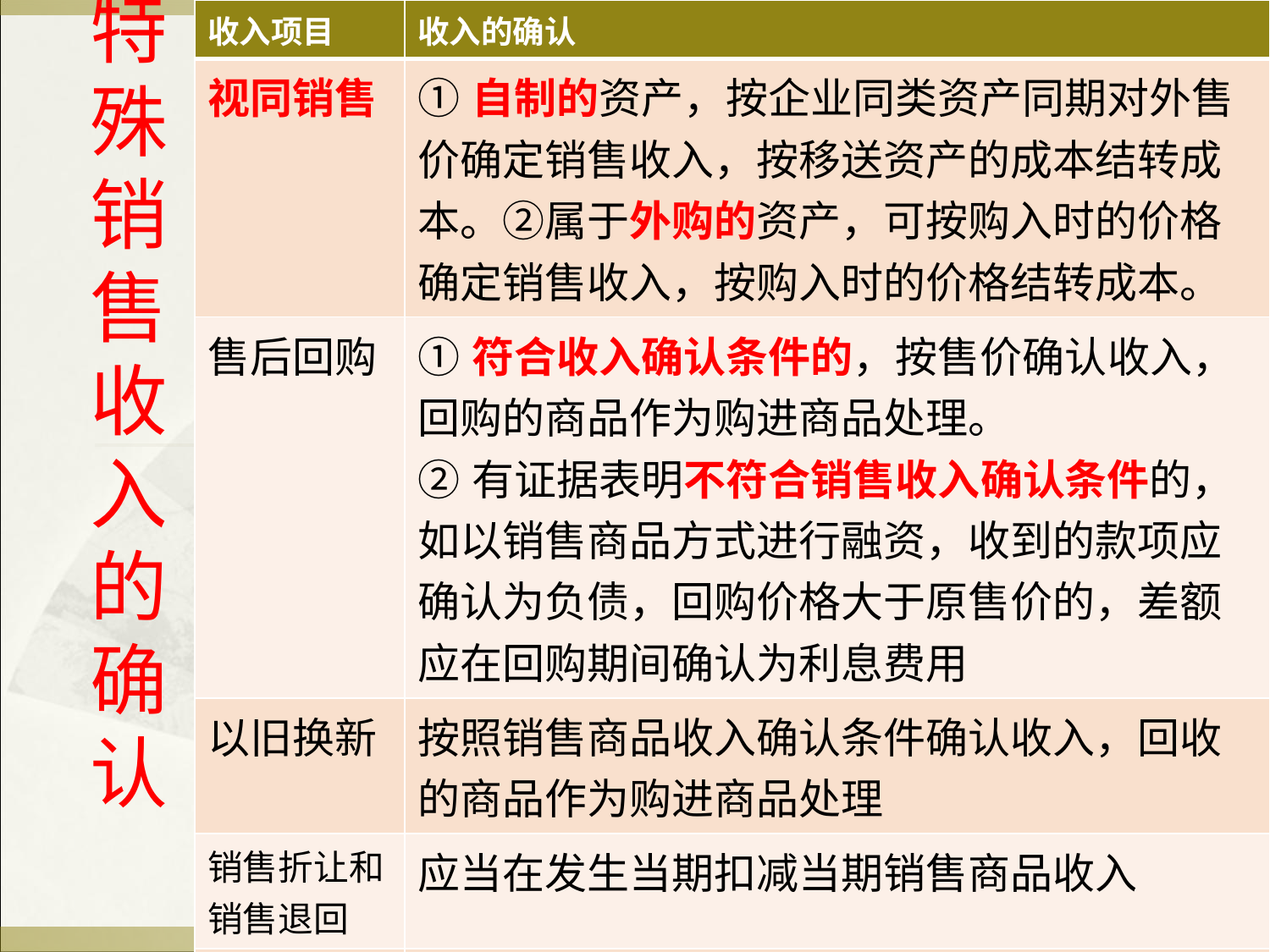

| 收入项目 | 收入的确认 |
| --- | --- |
| 视同销售 | ①自制的资产，按企业同类资产同期对外售价确定销售收入，按移送资产的成本结转成本。②属于外购的资产，可按购入时的价格确定销售收入，按购入时的价格结转成本。 |
| 售后回购 | ①符合收入确认条件的，按售价确认收入，回购的商品作为购进商品处理。 ②有证据表明不符合销售收入确认条件的，如以销售商品方式进行融资，收到的款项应确认为负债，回购价格大于原售价的，差额应在回购期间确认为利息费用 |
| 以旧换新 | 按照销售商品收入确认条件确认收入，回收的商品作为购进商品处理 |
| 销售折让和销售退回 | 应当在发生当期扣减当期销售商品收入 |
| 买一赠一 | 应将总的销售金额按各自商品的公允价值的比例来分摊确认各项的销售收入 |
# 特殊销售收入的确认
www.themegallery.com